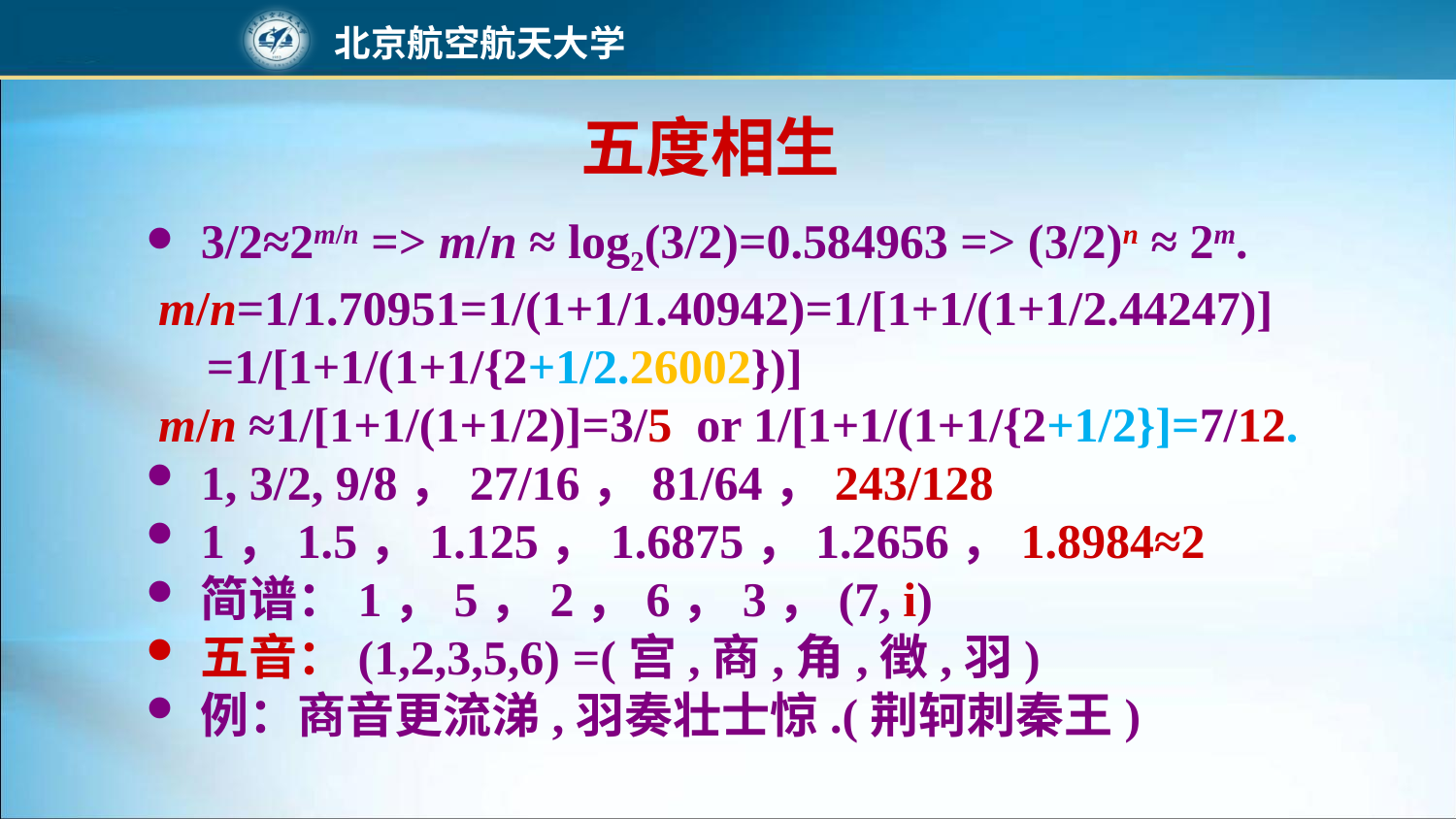

# 五度相生
3/2≈2m/n => m/n ≈ log2(3/2)=0.584963 => (3/2)n ≈ 2m.
 m/n=1/1.70951=1/(1+1/1.40942)=1/[1+1/(1+1/2.44247)]
     =1/[1+1/(1+1/{2+1/2.26002})]
 m/n ≈1/[1+1/(1+1/2)]=3/5  or 1/[1+1/(1+1/{2+1/2}]=7/12.
1, 3/2, 9/8，27/16，81/64，243/128
1，1.5，1.125，1.6875，1.2656，1.8984≈2
简谱：1，5，2，6，3，(7, i)
五音：(1,2,3,5,6) =(宫,商,角,徴,羽)
例：商音更流涕,羽奏壮士惊.(荆轲刺秦王)